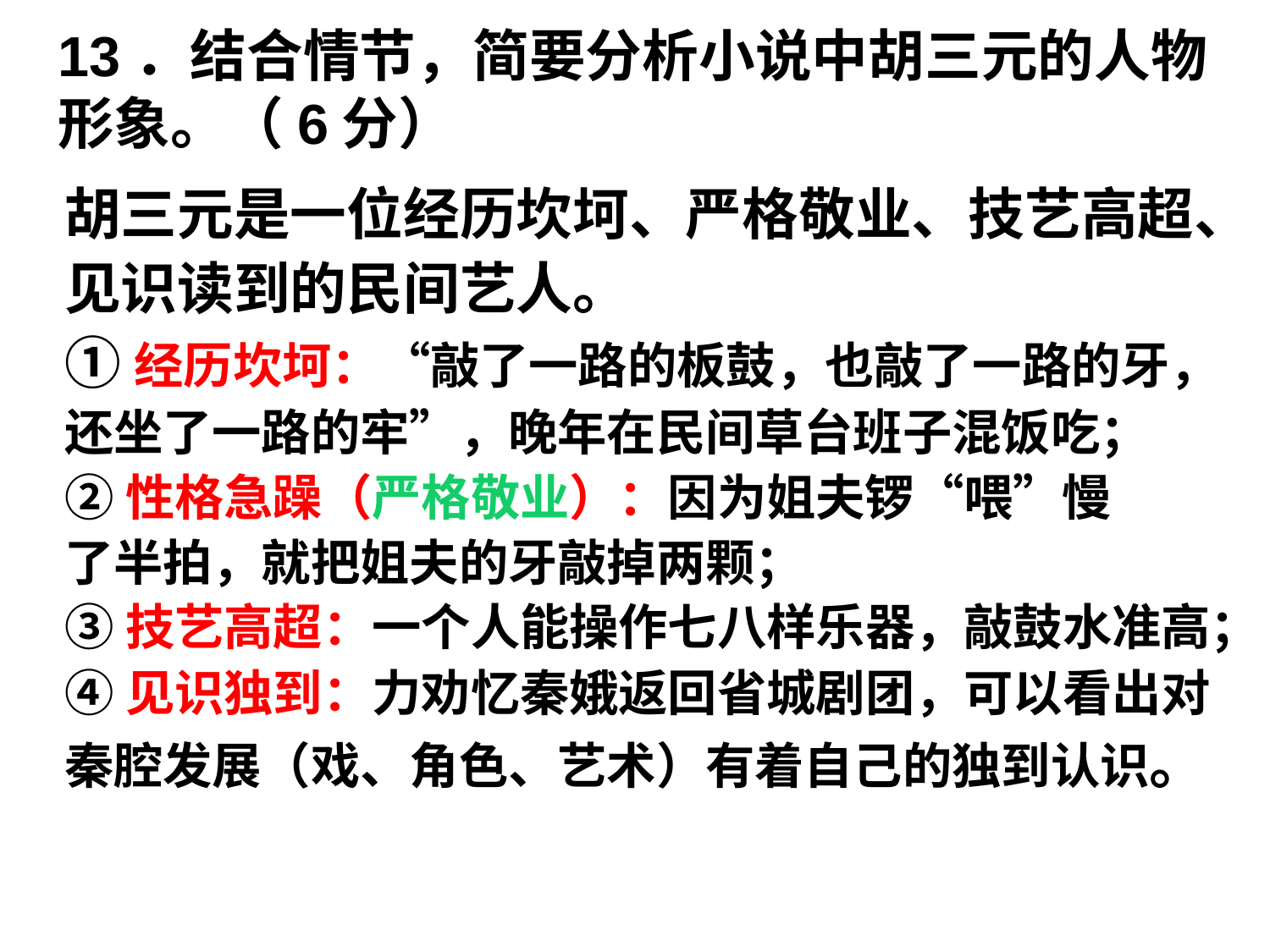

13．结合情节，简要分析小说中胡三元的人物形象。（6分）

胡三元是一位经历坎坷、严格敬业、技艺高超、见识读到的民间艺人。
①经历坎坷：“敲了一路的板鼓，也敲了一路的牙，还坐了一路的牢”，晚年在民间草台班子混饭吃；
②性格急躁（严格敬业）：因为姐夫锣“喂”慢
了半拍，就把姐夫的牙敲掉两颗；
③技艺高超：一个人能操作七八样乐器，敲鼓水准高；
④见识独到：力劝忆秦娥返回省城剧团，可以看出对秦腔发展（戏、角色、艺术）有着自己的独到认识。